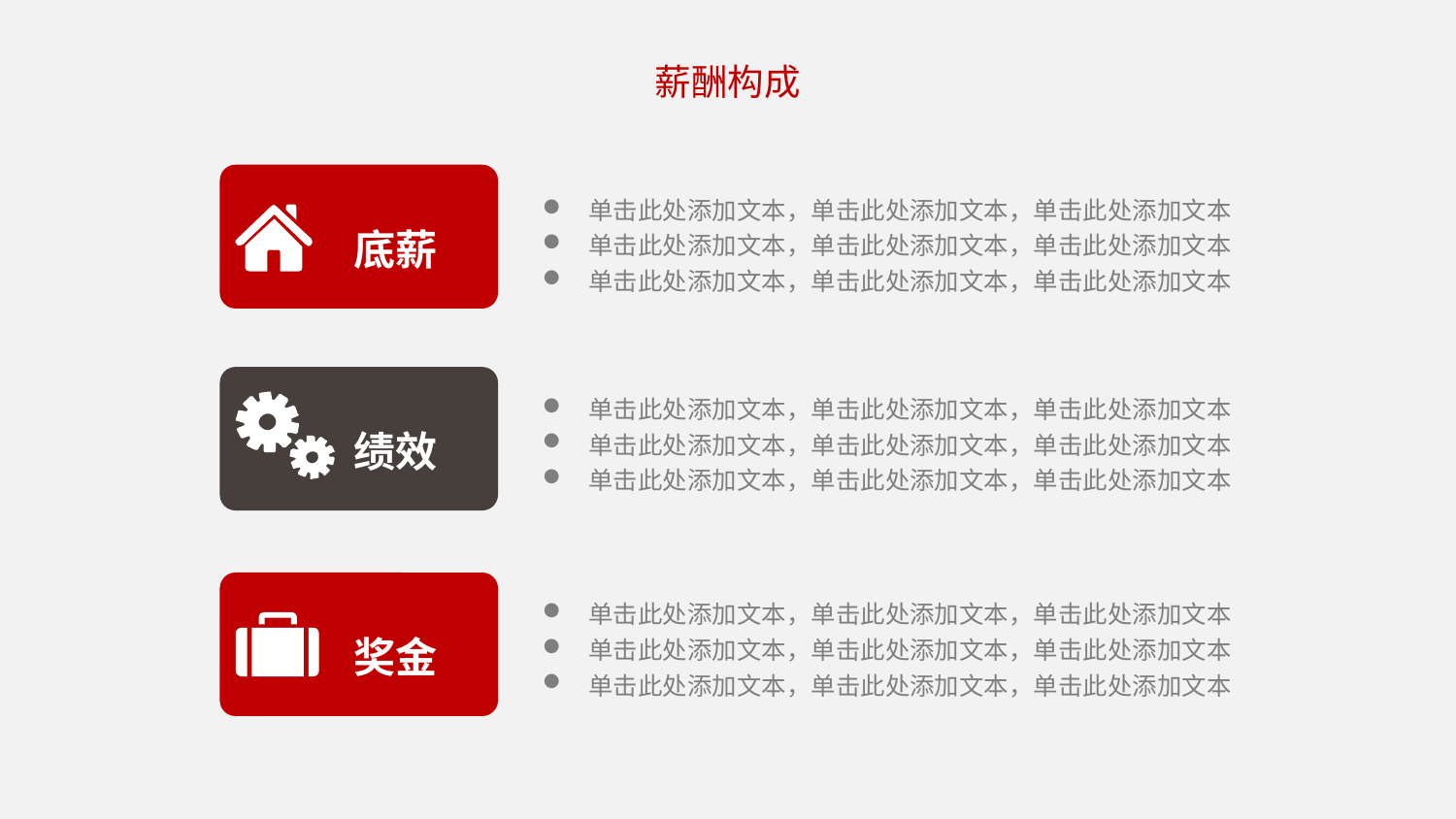

薪酬构成

底薪
单击此处添加文本，单击此处添加文本，单击此处添加文本
单击此处添加文本，单击此处添加文本，单击此处添加文本
单击此处添加文本，单击此处添加文本，单击此处添加文本

绩效

单击此处添加文本，单击此处添加文本，单击此处添加文本
单击此处添加文本，单击此处添加文本，单击此处添加文本
单击此处添加文本，单击此处添加文本，单击此处添加文本

奖金

单击此处添加文本，单击此处添加文本，单击此处添加文本
单击此处添加文本，单击此处添加文本，单击此处添加文本
单击此处添加文本，单击此处添加文本，单击此处添加文本